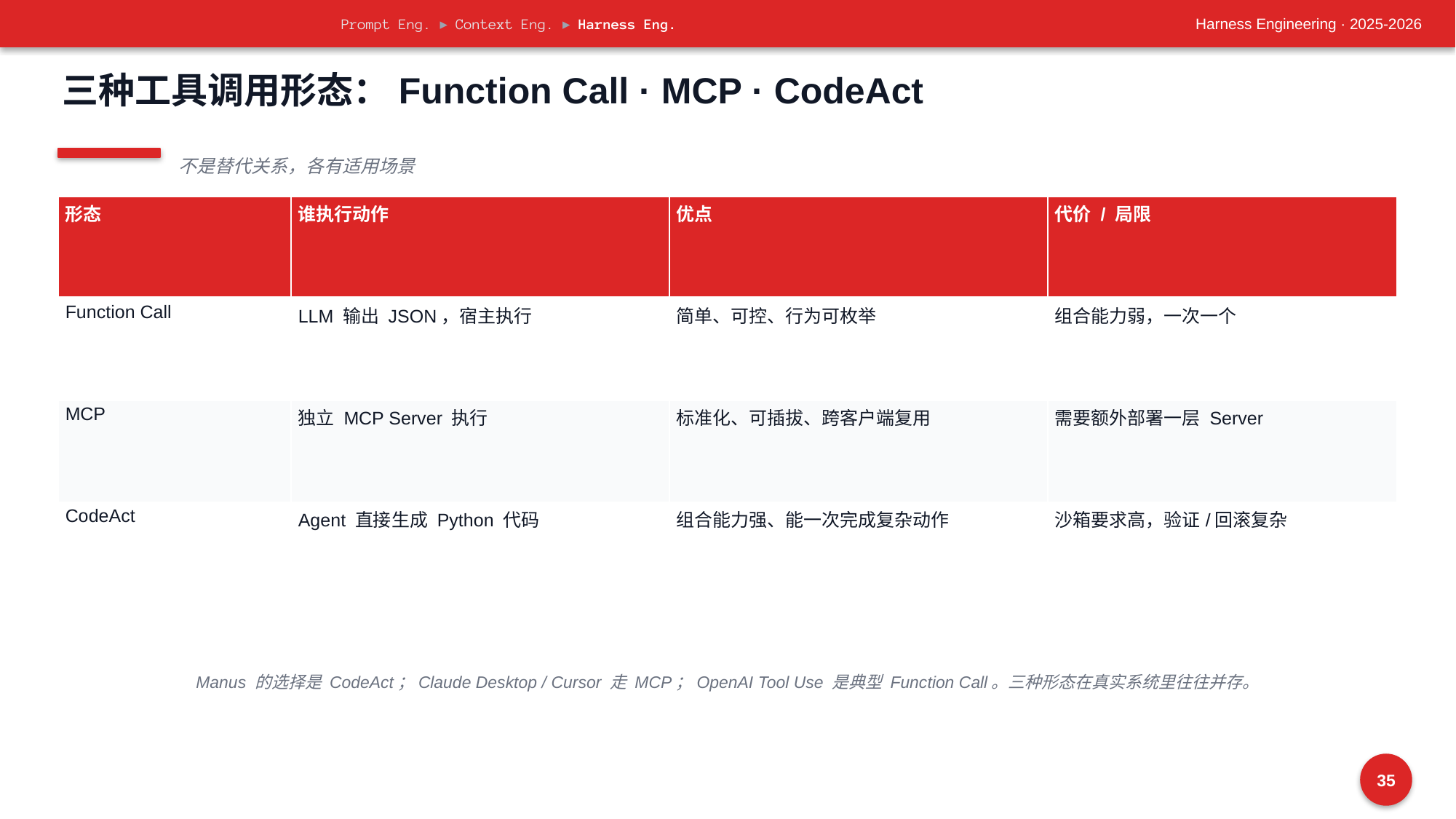

Prompt Eng.  ▸  Context Eng.  ▸  Harness Eng.
Harness Engineering · 2025-2026
三种工具调用形态：Function Call · MCP · CodeAct
不是替代关系，各有适用场景

| 形态 | 谁执行动作 | 优点 | 代价 / 局限 |
| --- | --- | --- | --- |
| Function Call | LLM 输出 JSON，宿主执行 | 简单、可控、行为可枚举 | 组合能力弱，一次一个 |
| MCP | 独立 MCP Server 执行 | 标准化、可插拔、跨客户端复用 | 需要额外部署一层 Server |
| CodeAct | Agent 直接生成 Python 代码 | 组合能力强、能一次完成复杂动作 | 沙箱要求高，验证/回滚复杂 |
Manus 的选择是 CodeAct；Claude Desktop / Cursor 走 MCP；OpenAI Tool Use 是典型 Function Call。三种形态在真实系统里往往并存。

35